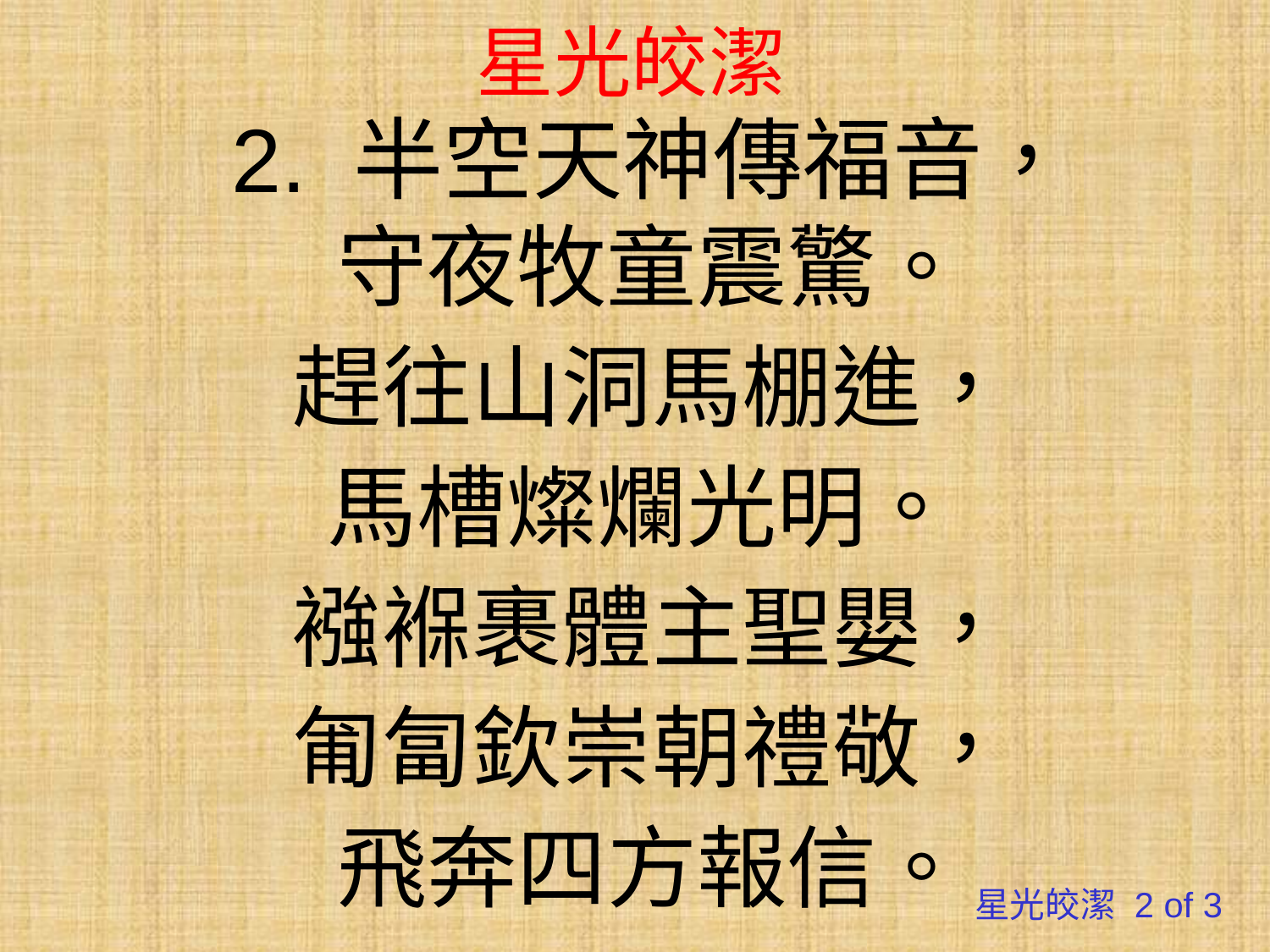

# 星光皎潔
2. 半空天神傳福音，
守夜牧童震驚。
趕往山洞馬棚進，
馬槽燦爛光明。
襁褓裹體主聖嬰，
匍匐欽崇朝禮敬，
飛奔四方報信。

星光皎潔 2 of 3